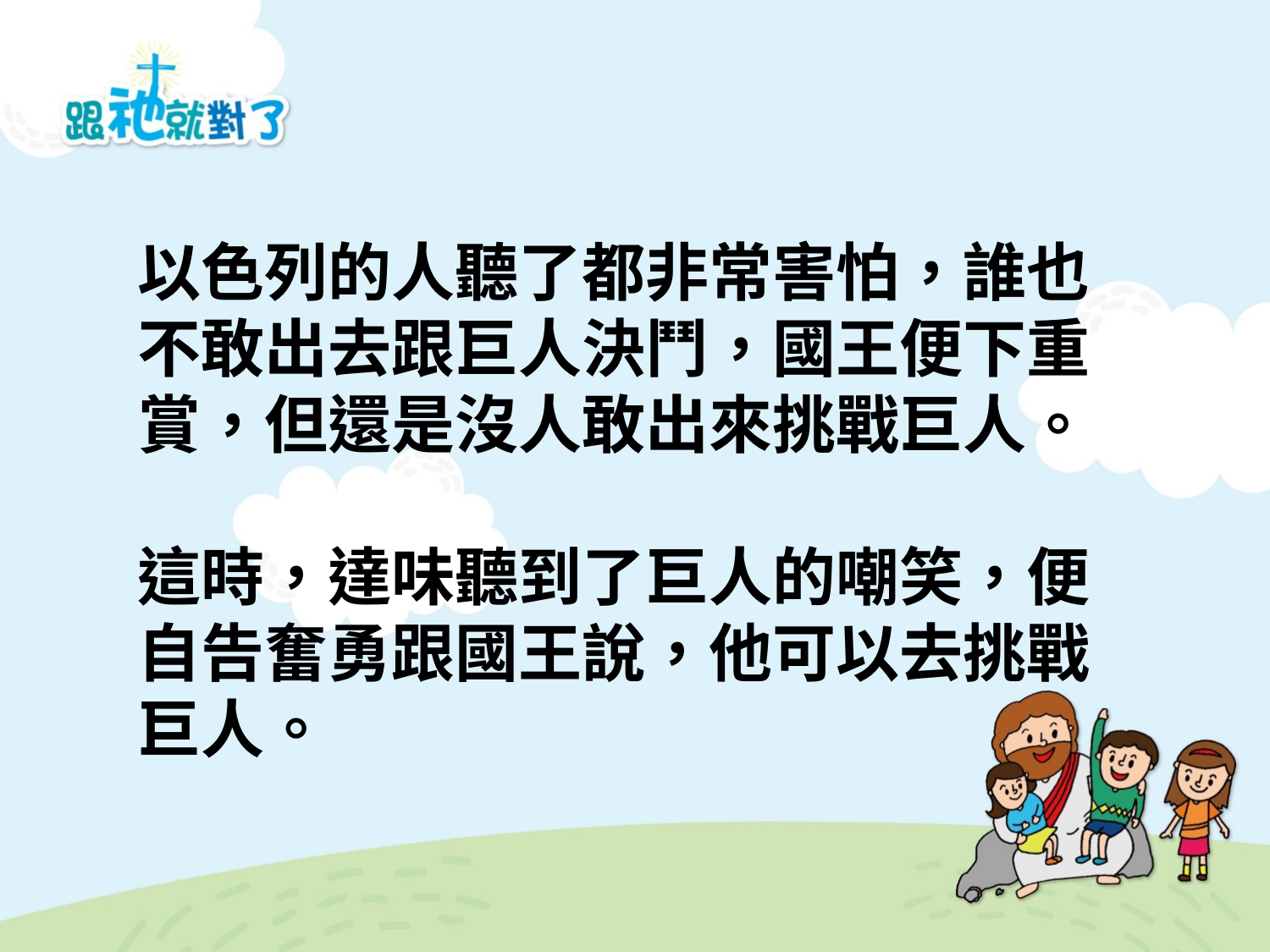

以色列的人聽了都非常害怕，誰也不敢出去跟巨人決鬥，國王便下重賞，但還是沒人敢出來挑戰巨人。

這時，達味聽到了巨人的嘲笑，便自告奮勇跟國王說，他可以去挑戰巨人。